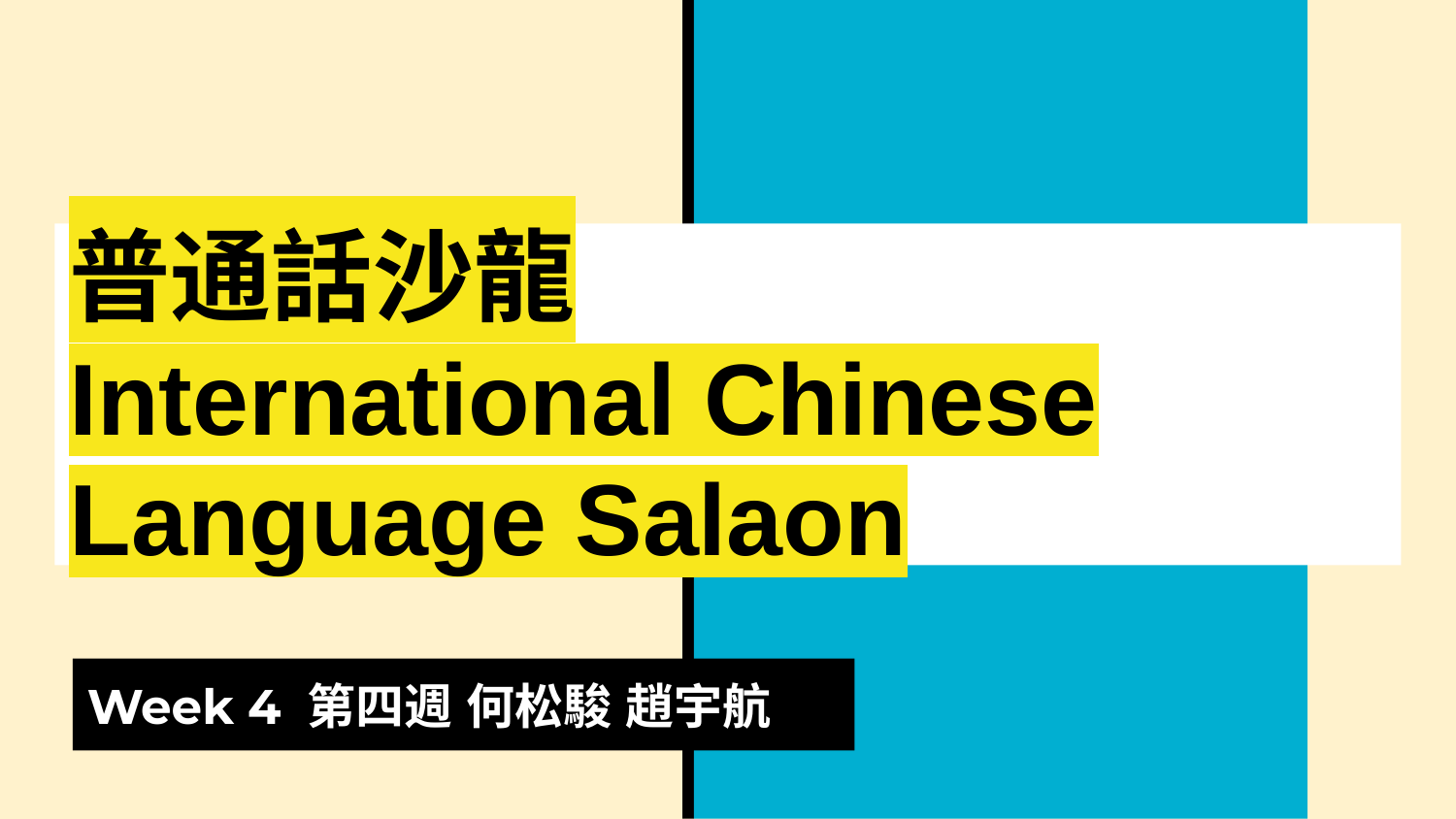

# 普通話沙龍
International Chinese Language Salaon
Week 4 第四週 何松駿 趙宇航